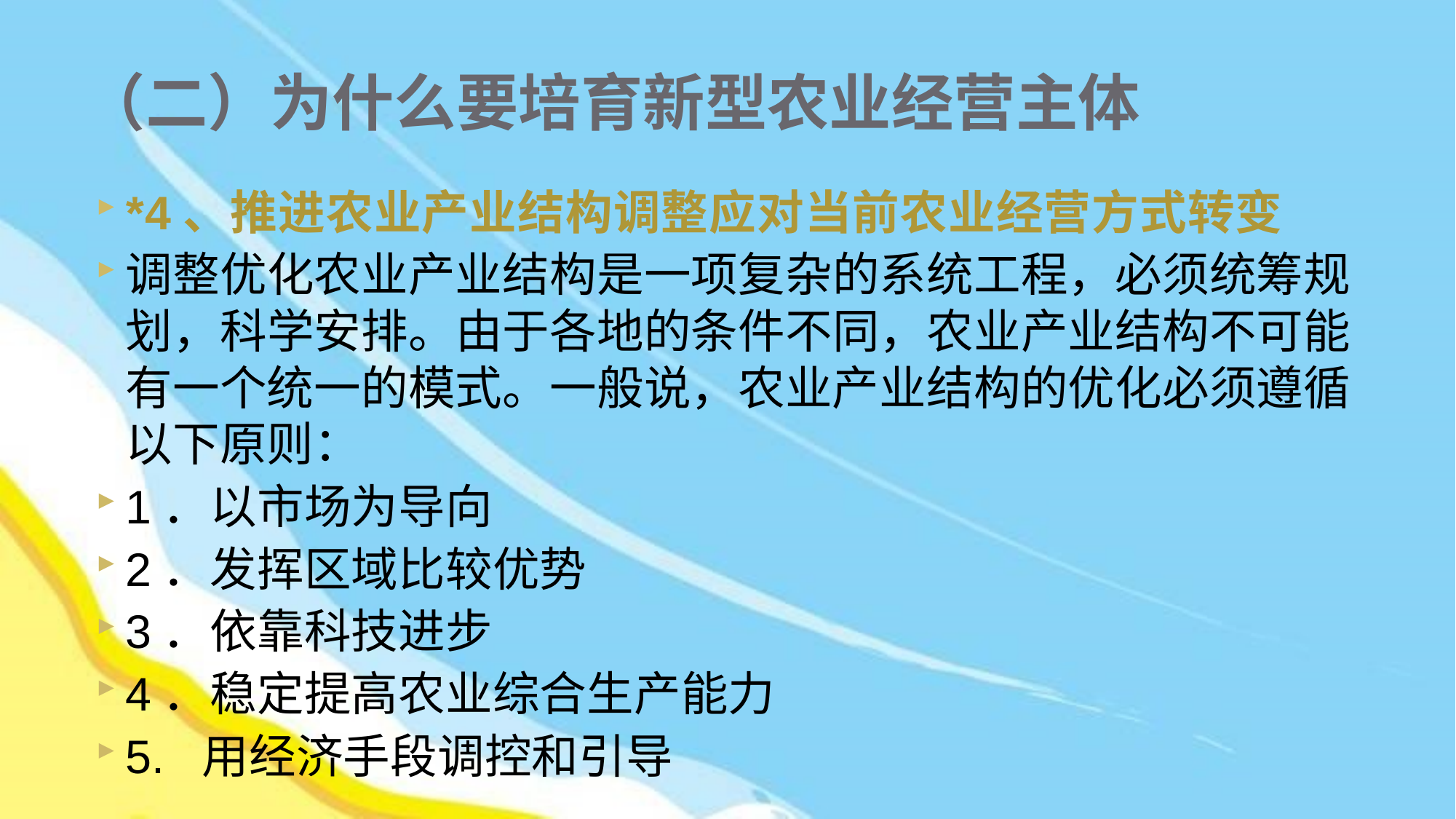

# （二）为什么要培育新型农业经营主体
*4、推进农业产业结构调整应对当前农业经营方式转变
调整优化农业产业结构是一项复杂的系统工程，必须统筹规划，科学安排。由于各地的条件不同，农业产业结构不可能有一个统一的模式。一般说，农业产业结构的优化必须遵循以下原则：
1．以市场为导向
2．发挥区域比较优势
3．依靠科技进步
4．稳定提高农业综合生产能力
5.  用经济手段调控和引导